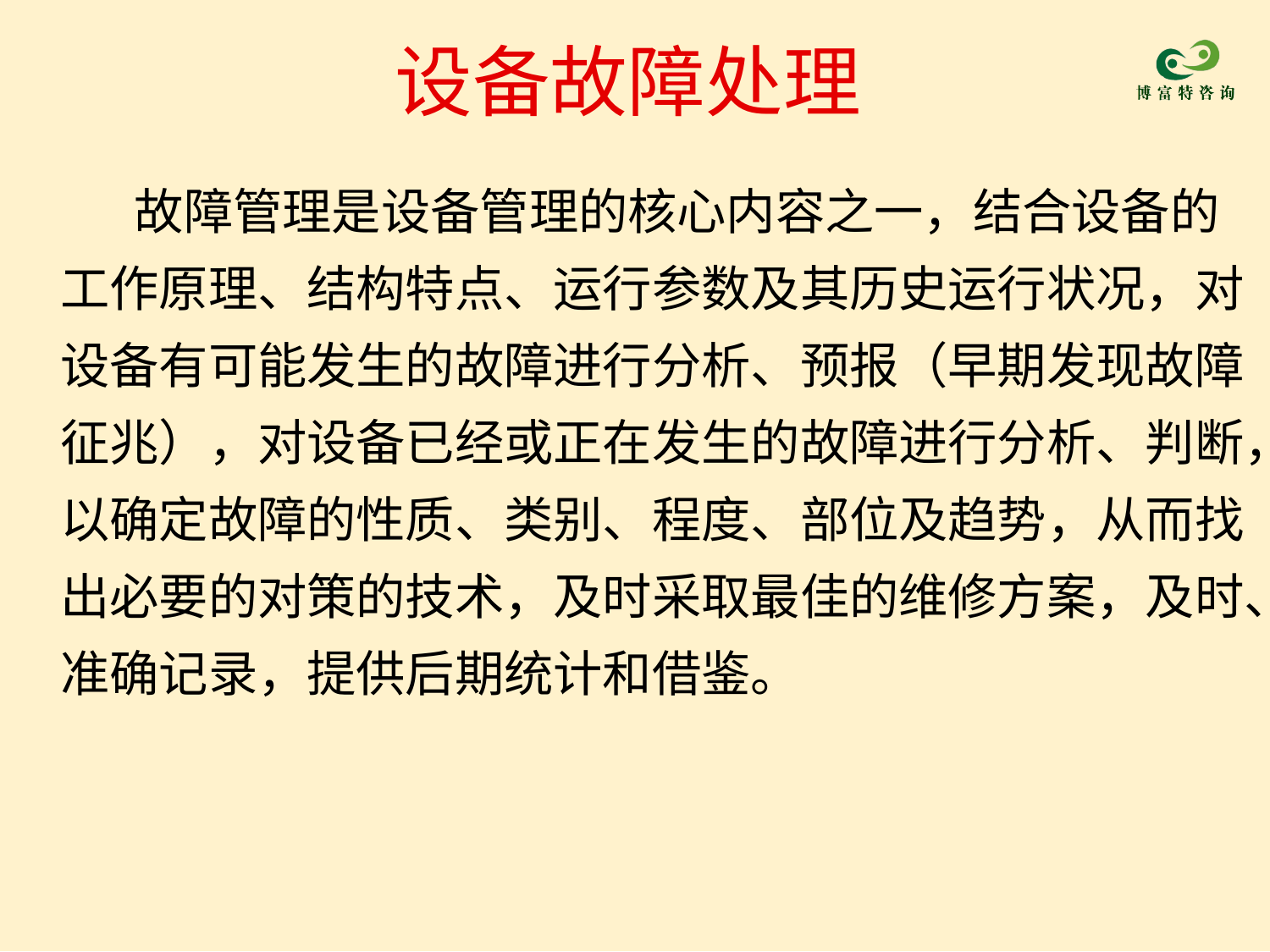

# 设备故障处理
          故障管理是设备管理的核心内容之一，结合设备的工作原理、结构特点、运行参数及其历史运行状况，对设备有可能发生的故障进行分析、预报（早期发现故障征兆），对设备已经或正在发生的故障进行分析、判断，以确定故障的性质、类别、程度、部位及趋势，从而找出必要的对策的技术，及时采取最佳的维修方案，及时、准确记录，提供后期统计和借鉴。
43